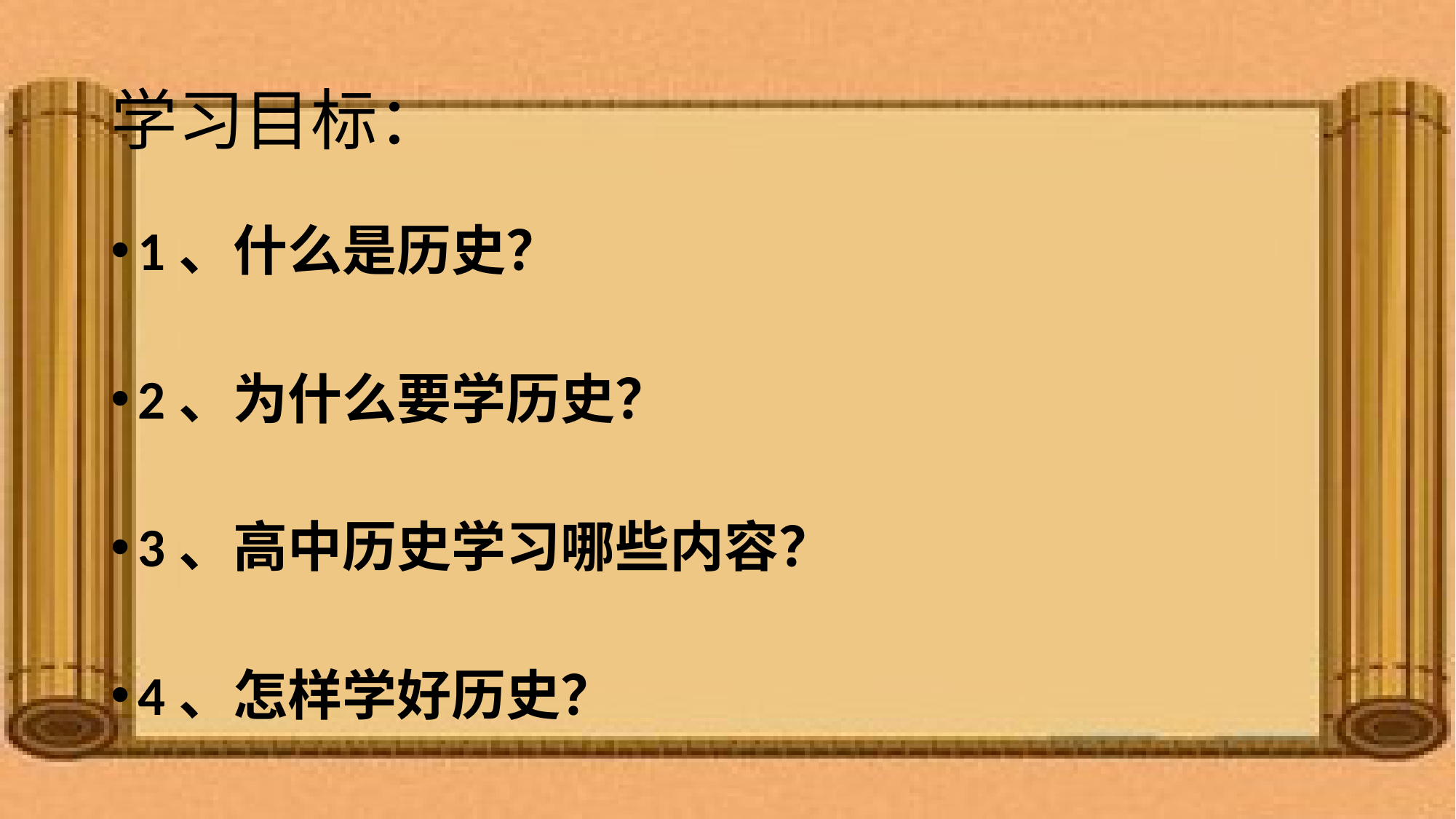

# 学习目标：
1、什么是历史？

2、为什么要学历史？

3、高中历史学习哪些内容？

4、怎样学好历史？